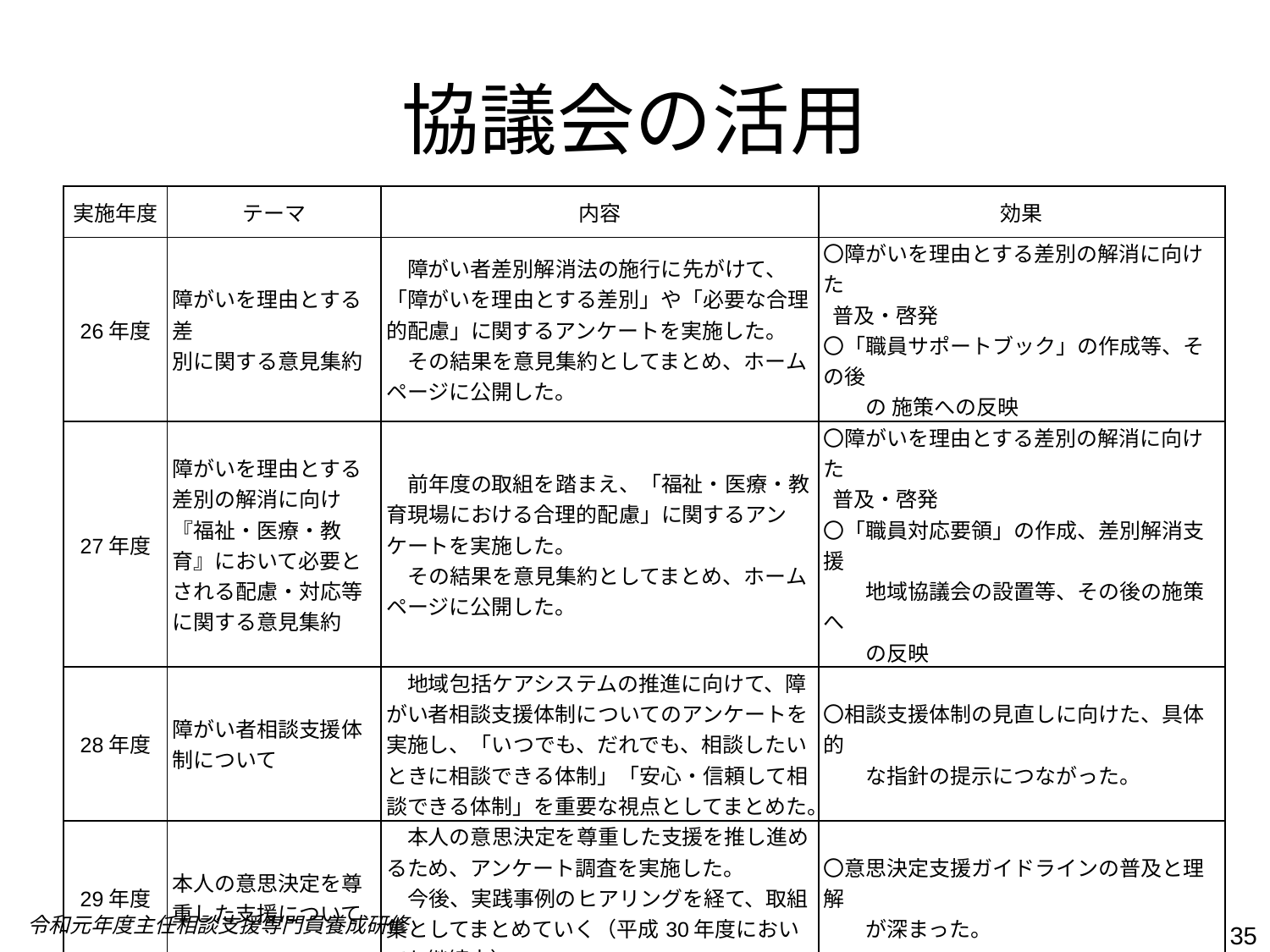

# 協議会の活用
| 実施年度 | テーマ | 内容 | 効果 |
| --- | --- | --- | --- |
| 26年度 | 障がいを理由とする差 別に関する意見集約 | 障がい者差別解消法の施行に先がけて、「障がいを理由とする差別」や「必要な合理的配慮」に関するアンケートを実施した。 　その結果を意見集約としてまとめ、ホームページに公開した。 | 〇障がいを理由とする差別の解消に向けた 普及・啓発 〇「職員サポートブック」の作成等、その後 　　の 施策への反映 |
| 27年度 | 障がいを理由とする差別の解消に向け『福祉・医療・教育』において必要とされる配慮・対応等に関する意見集約 | 前年度の取組を踏まえ、「福祉・医療・教育現場における合理的配慮」に関するアンケートを実施した。 　その結果を意見集約としてまとめ、ホームページに公開した。 | 〇障がいを理由とする差別の解消に向けた 普及・啓発 〇「職員対応要領」の作成、差別解消支援 　　地域協議会の設置等、その後の施策へ 　　の反映 |
| 28年度 | 障がい者相談支援体制について | 地域包括ケアシステムの推進に向けて、障がい者相談支援体制についてのアンケートを実施し、「いつでも、だれでも、相談したいときに相談できる体制」「安心・信頼して相談できる体制」を重要な視点としてまとめた。 | 〇相談支援体制の見直しに向けた、具体的 　　な指針の提示につながった。 |
| 29年度 | 本人の意思決定を尊重した支援について | 本人の意思決定を尊重した支援を推し進めるため、アンケート調査を実施した。 　今後、実践事例のヒアリングを経て、取組集としてまとめていく（平成30年度においても継続中）。 | 〇意思決定支援ガイドラインの普及と理解 　　が深まった。 |
令和元年度主任相談支援専門員養成研修
35